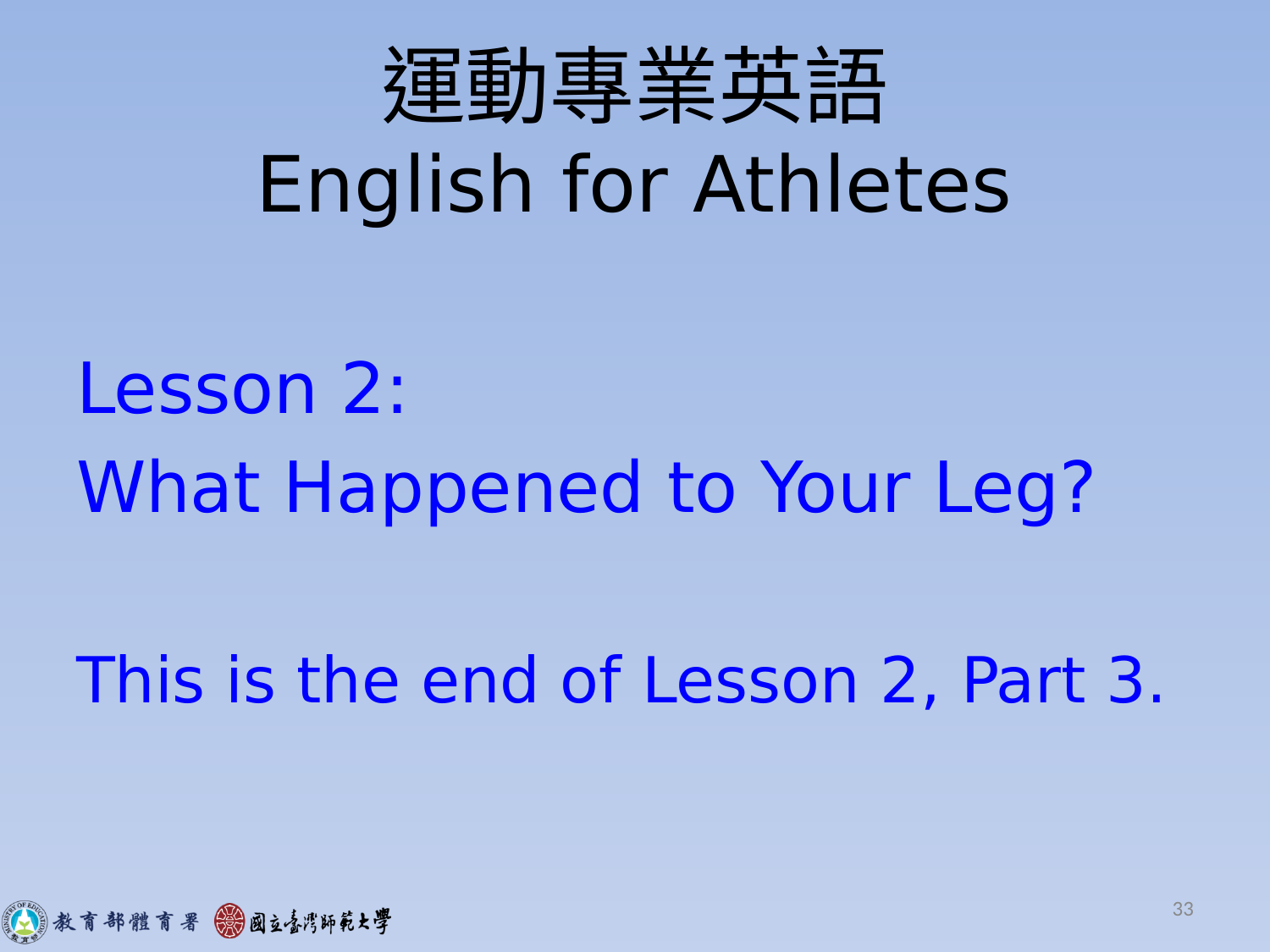

# 運動專業英語 English for Athletes

Lesson 2:
What Happened to Your Leg?

This is the end of Lesson 2, Part 3.

33